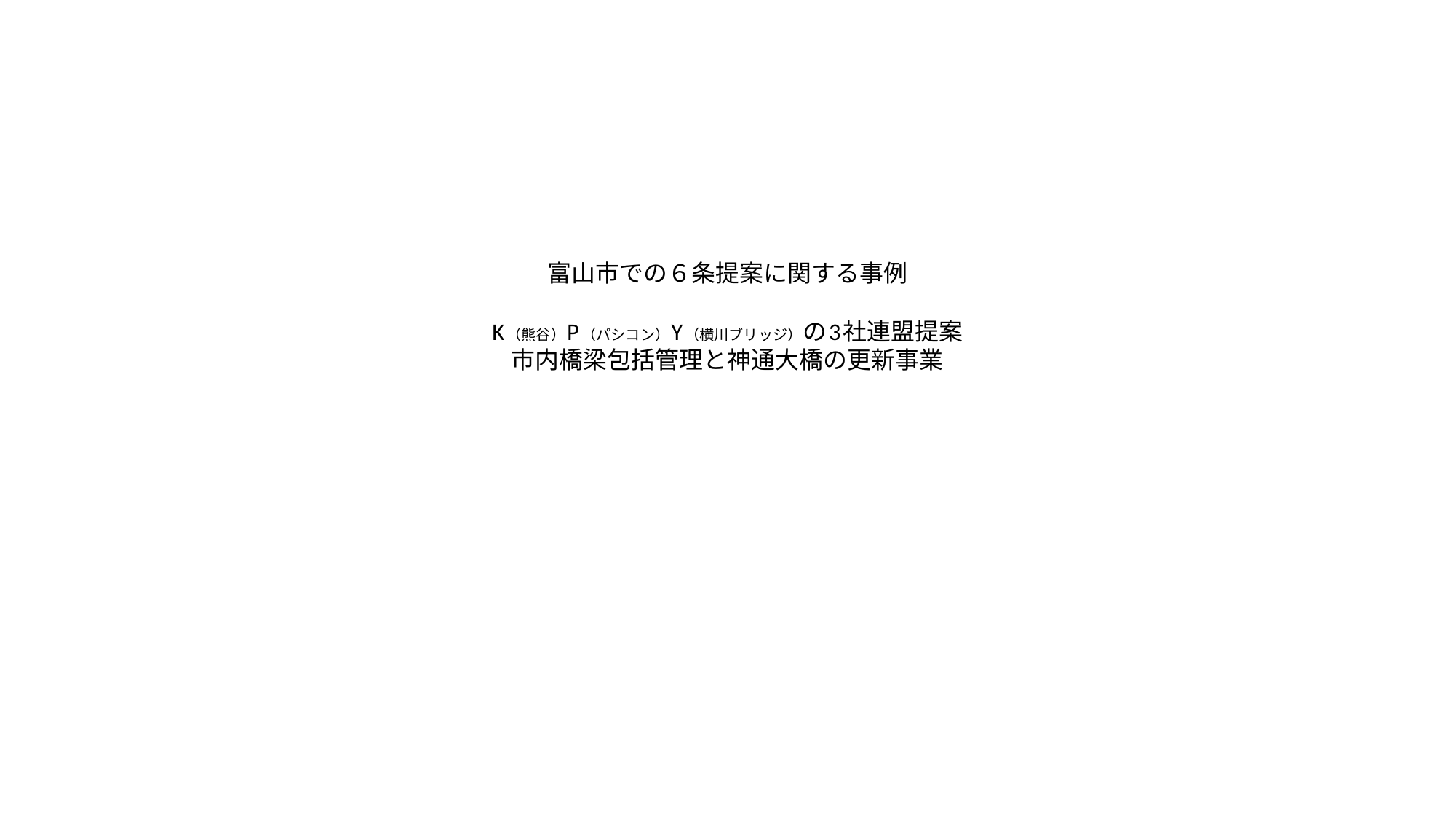

# 富山市での６条提案に関する事例 K（熊谷）P（パシコン）Y（横川ブリッジ）の3社連盟提案 市内橋梁包括管理と神通大橋の更新事業